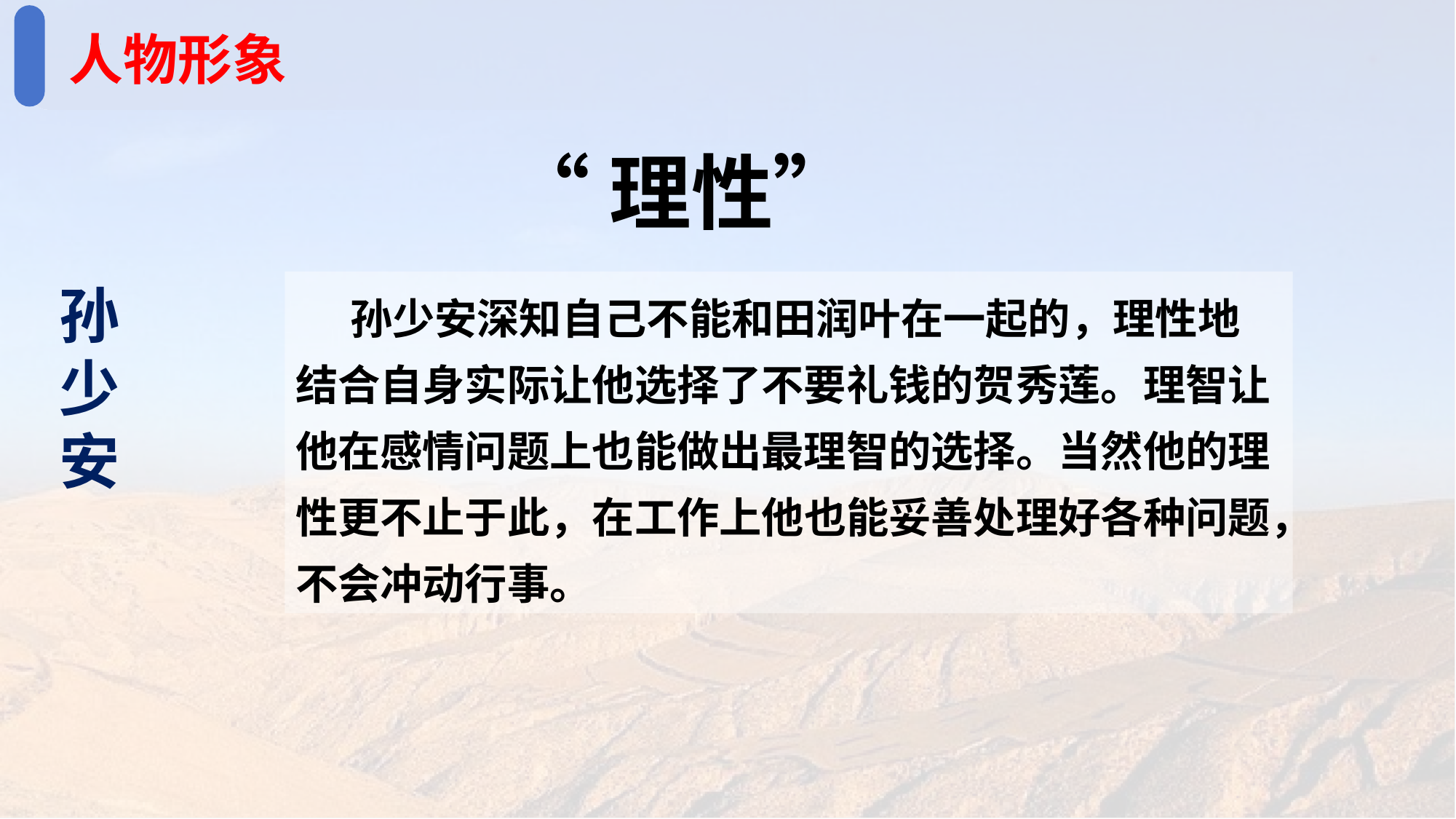

人物形象
“理性”
孙少安深知自己不能和田润叶在一起的，理性地结合自身实际让他选择了不要礼钱的贺秀莲。理智让他在感情问题上也能做出最理智的选择。当然他的理性更不止于此，在工作上他也能妥善处理好各种问题，不会冲动行事。
孙少安